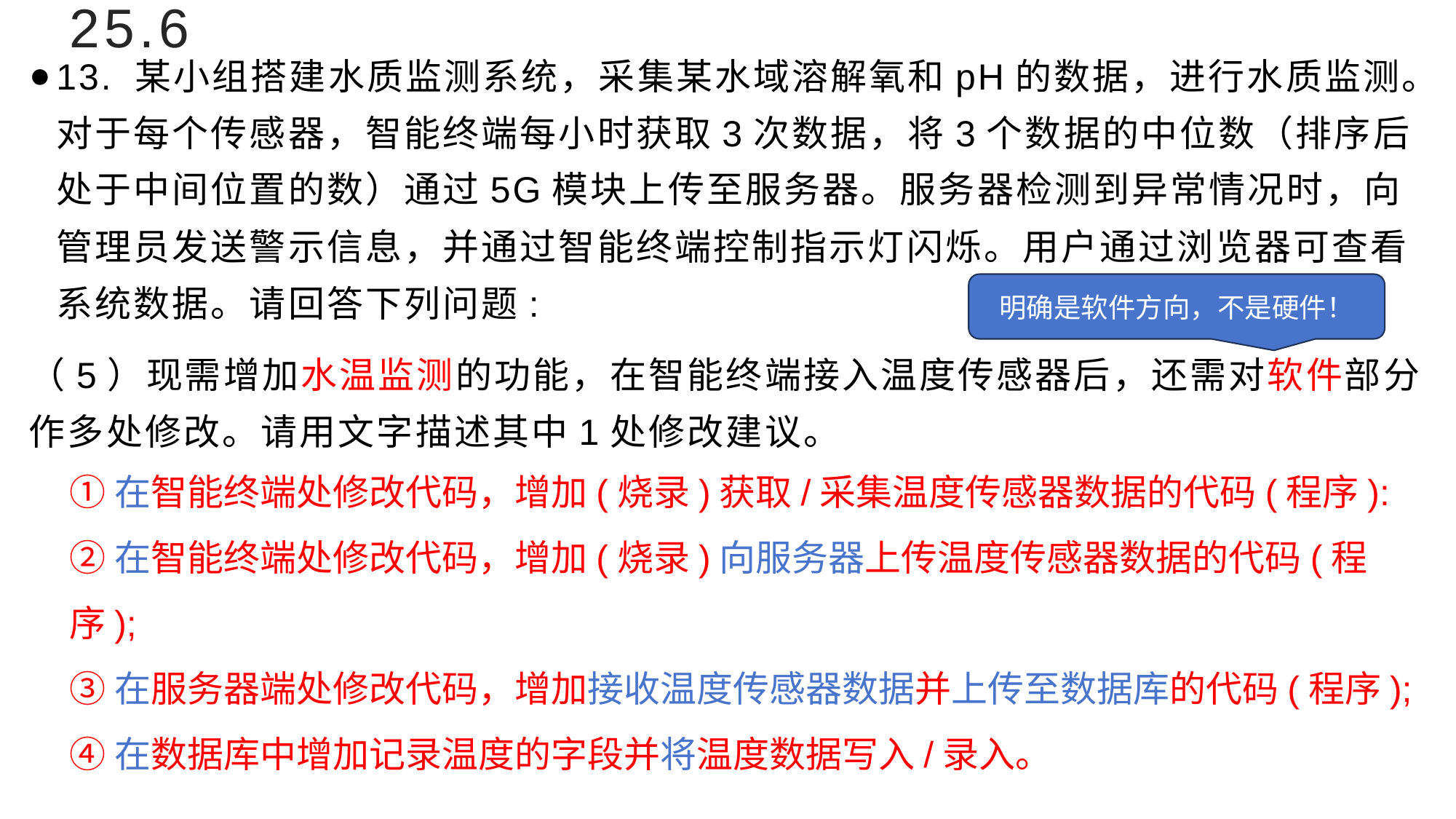

# 25.6
13. 某小组搭建水质监测系统，采集某水域溶解氧和pH的数据，进行水质监测。对于每个传感器，智能终端每小时获取3次数据，将3个数据的中位数（排序后处于中间位置的数）通过5G模块上传至服务器。服务器检测到异常情况时，向管理员发送警示信息，并通过智能终端控制指示灯闪烁。用户通过浏览器可查看系统数据。请回答下列问题:
（5）现需增加水温监测的功能，在智能终端接入温度传感器后，还需对软件部分作多处修改。请用文字描述其中1处修改建议。

明确是软件方向，不是硬件！
①在智能终端处修改代码，增加(烧录)获取/采集温度传感器数据的代码(程序):
②在智能终端处修改代码，增加(烧录)向服务器上传温度传感器数据的代码(程序);
③在服务器端处修改代码，增加接收温度传感器数据并上传至数据库的代码(程序);
④在数据库中增加记录温度的字段并将温度数据写入/录入。